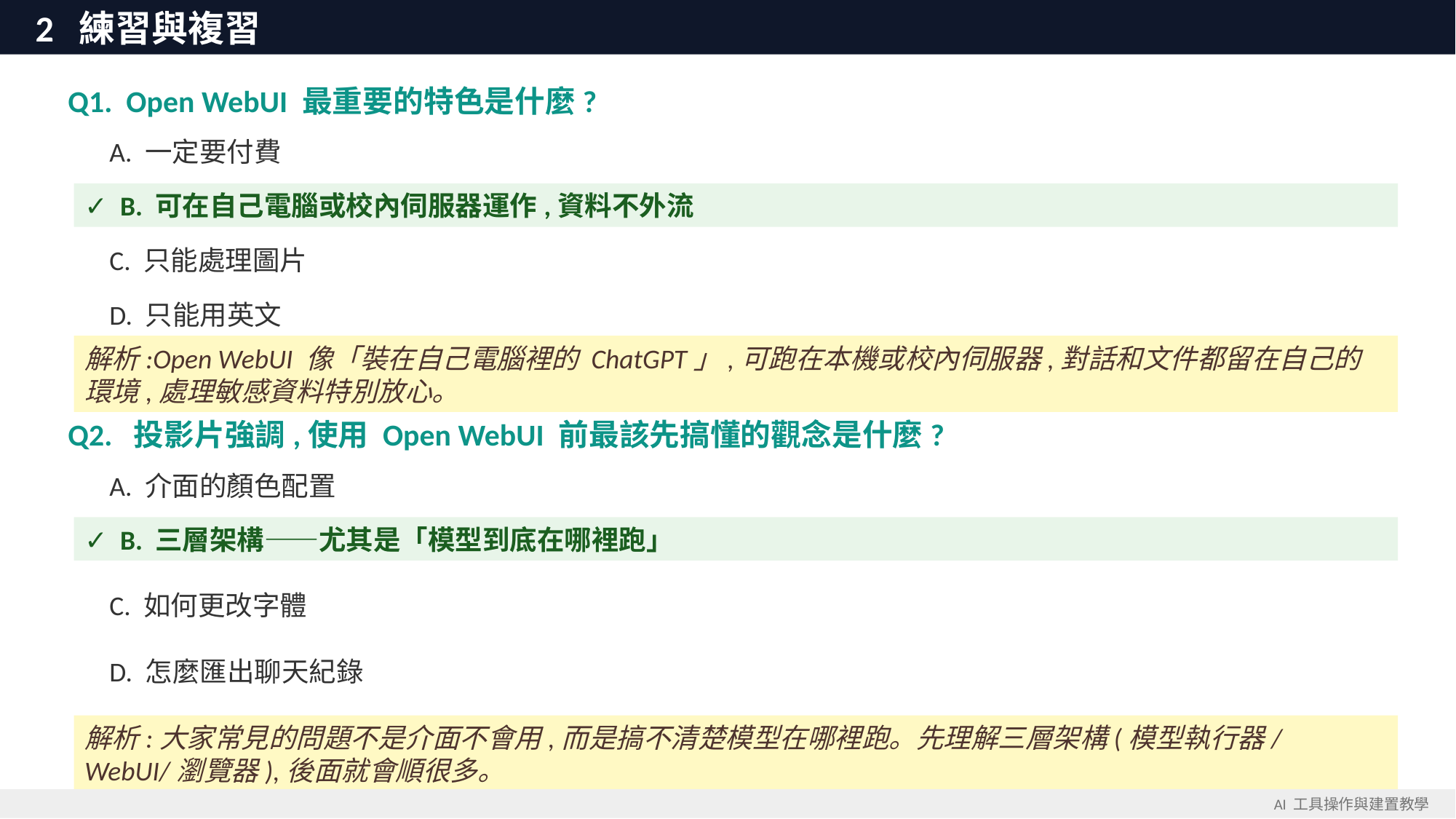

2  練習與複習
Q1.  Open WebUI 最重要的特色是什麼?
    A. 一定要付費
✓  B. 可在自己電腦或校內伺服器運作,資料不外流
    C. 只能處理圖片
    D. 只能用英文
解析:Open WebUI 像「裝在自己電腦裡的 ChatGPT」,可跑在本機或校內伺服器,對話和文件都留在自己的環境,處理敏感資料特別放心。
Q2.  投影片強調,使用 Open WebUI 前最該先搞懂的觀念是什麼?
    A. 介面的顏色配置
✓  B. 三層架構——尤其是「模型到底在哪裡跑」
    C. 如何更改字體
    D. 怎麼匯出聊天紀錄
解析:大家常見的問題不是介面不會用,而是搞不清楚模型在哪裡跑。先理解三層架構(模型執行器/WebUI/瀏覽器),後面就會順很多。
AI 工具操作與建置教學